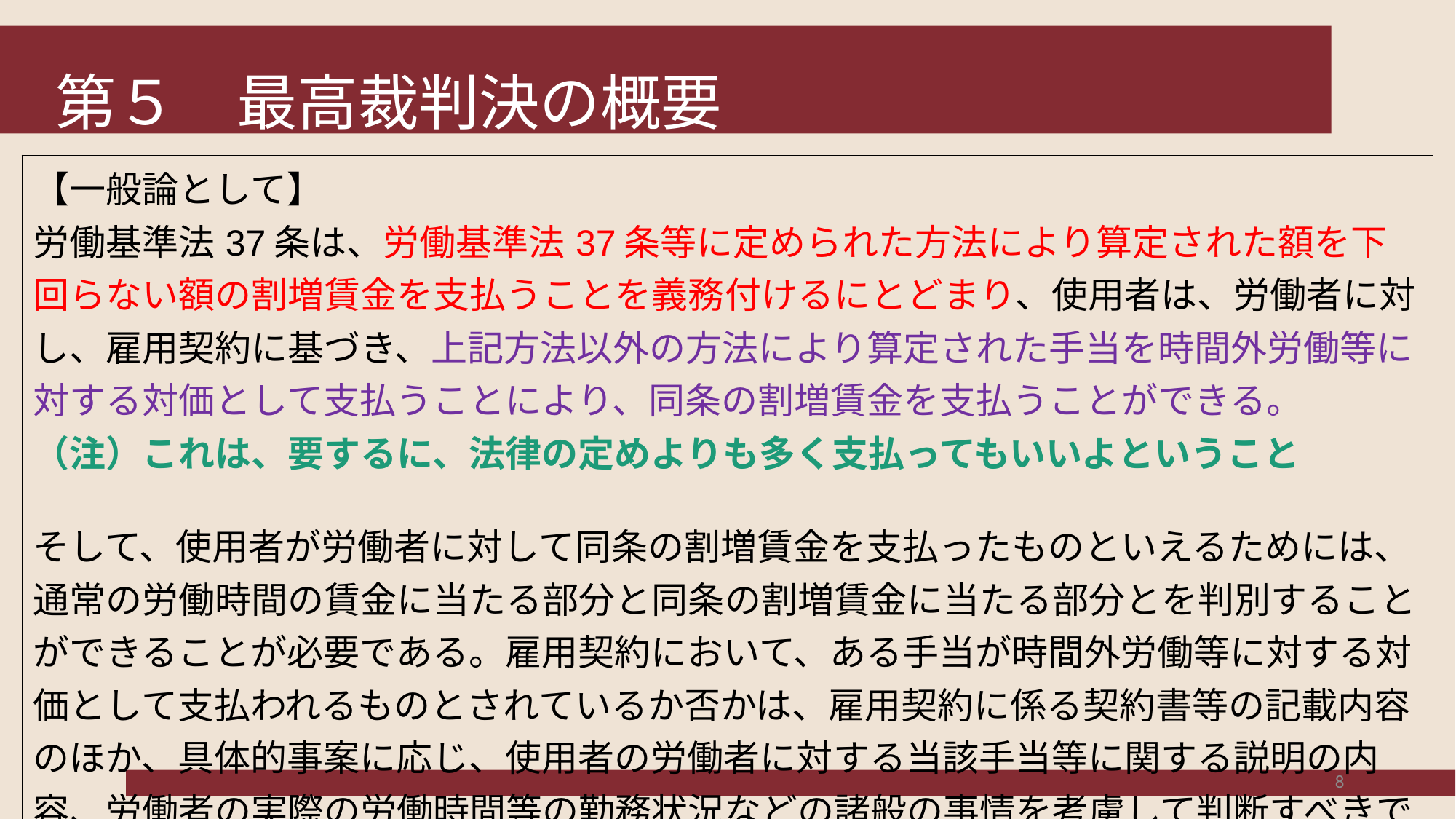

# 第５　最高裁判決の概要
| 【一般論として】 労働基準法37条は、労働基準法37条等に定められた方法により算定された額を下回らない額の割増賃金を支払うことを義務付けるにとどまり、使用者は、労働者に対し、雇用契約に基づき、上記方法以外の方法により算定された手当を時間外労働等に対する対価として支払うことにより、同条の割増賃金を支払うことができる。 （注）これは、要するに、法律の定めよりも多く支払ってもいいよということ そして、使用者が労働者に対して同条の割増賃金を支払ったものといえるためには、通常の労働時間の賃金に当たる部分と同条の割増賃金に当たる部分とを判別することができることが必要である。雇用契約において、ある手当が時間外労働等に対する対価として支払われるものとされているか否かは、雇用契約に係る契約書等の記載内容のほか、具体的事案に応じ、使用者の労働者に対する当該手当等に関する説明の内容、労働者の実際の労働時間等の勤務状況などの諸般の事情を考慮して判断すべきである。 |
| --- |
8